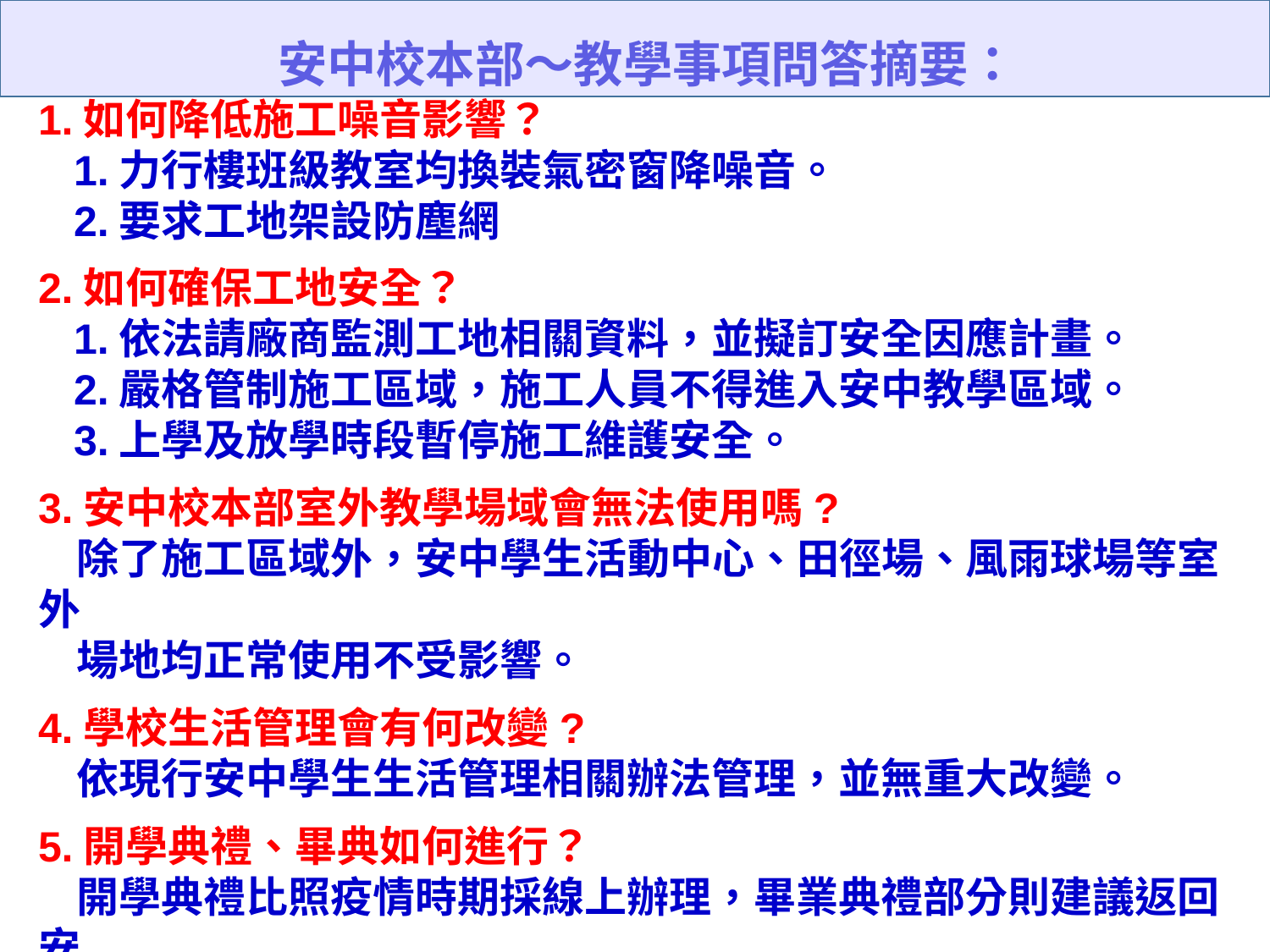

安中校本部～教學事項問答摘要：
1.如何降低施工噪音影響？
   1.力行樓班級教室均換裝氣密窗降噪音。
   2.要求工地架設防塵網

2.如何確保工地安全？
   1.依法請廠商監測工地相關資料，並擬訂安全因應計畫。
   2.嚴格管制施工區域，施工人員不得進入安中教學區域。
   3.上學及放學時段暫停施工維護安全。

3.安中校本部室外教學場域會無法使用嗎?
   除了施工區域外，安中學生活動中心、田徑場、風雨球場等室外
   場地均正常使用不受影響。

4.學校生活管理會有何改變?
   依現行安中學生生活管理相關辦法管理，並無重大改變。

5.開學典禮、畢典如何進行？
   開學典禮比照疫情時期採線上辦理，畢業典禮部分則建議返回安
   中進行。